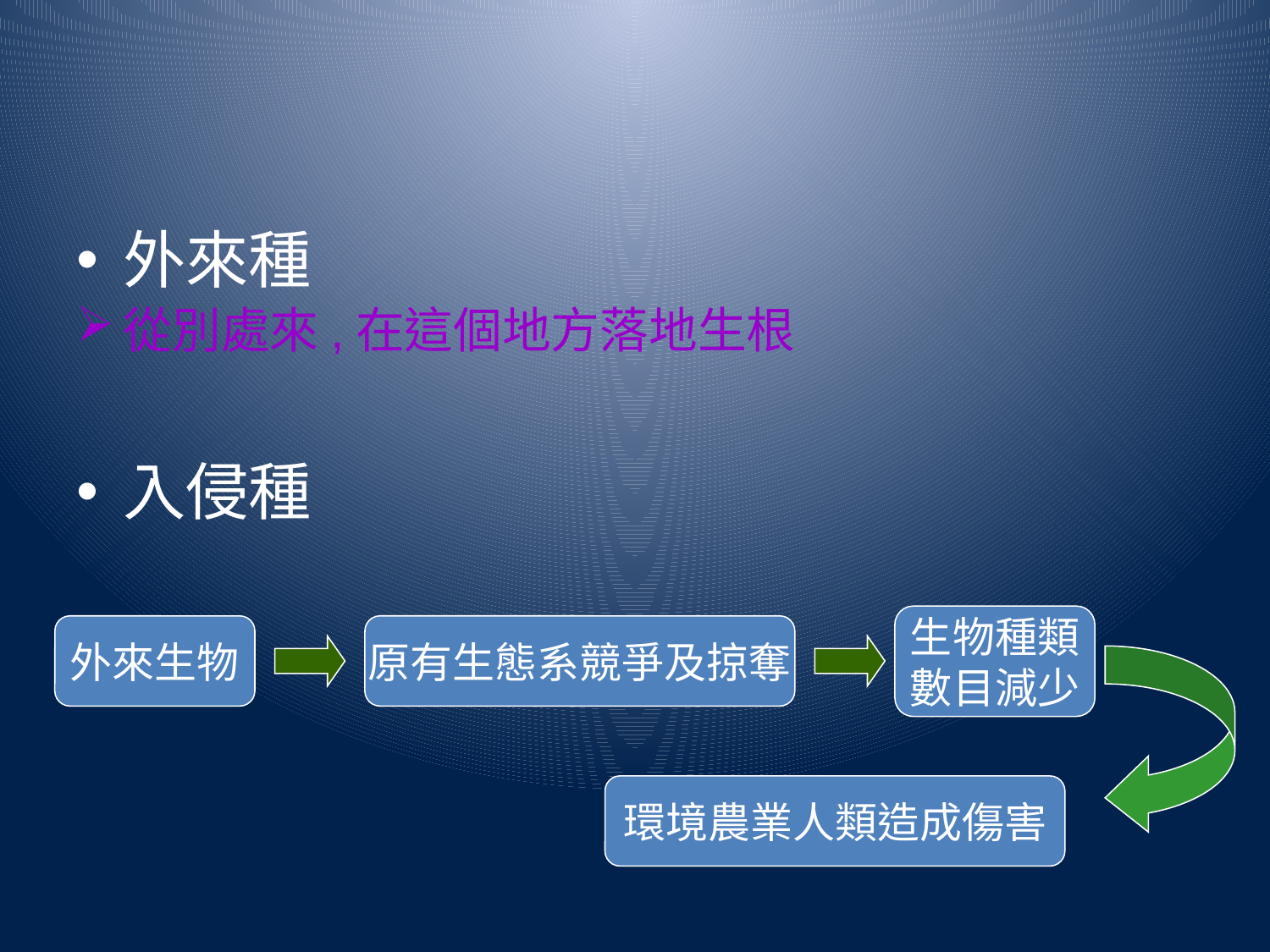

#
外來種
從別處來,在這個地方落地生根

入侵種

生物種類
數目減少
外來生物
原有生態系競爭及掠奪

環境農業人類造成傷害